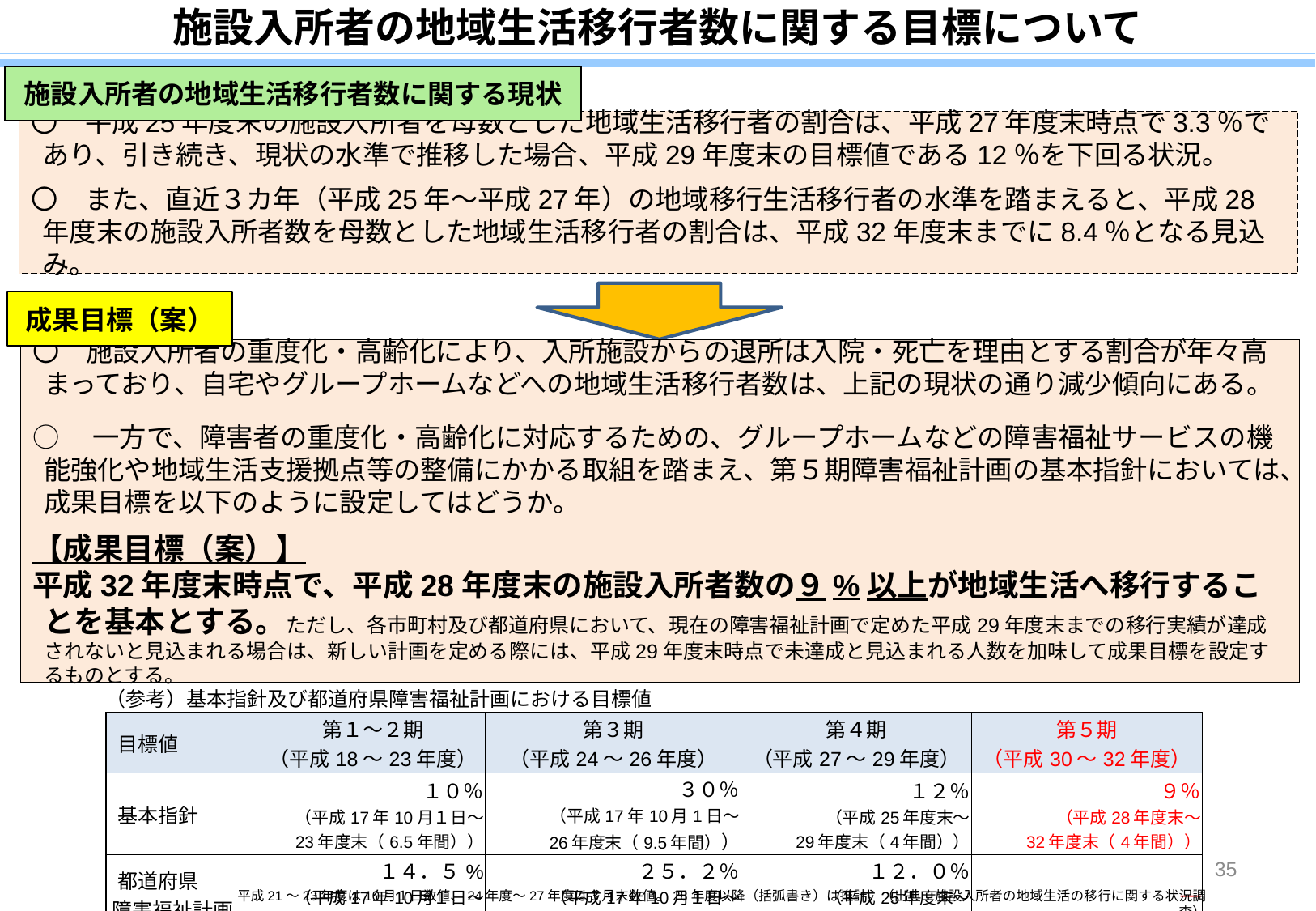

施設入所者の地域生活移行者数に関する目標について
施設入所者の地域生活移行者数に関する現状
〇　平成25年度末の施設入所者を母数とした地域生活移行者の割合は、平成27年度末時点で3.3％であり、引き続き、現状の水準で推移した場合、平成29年度末の目標値である12％を下回る状況。

〇　また、直近３カ年（平成25年～平成27年）の地域移行生活移行者の水準を踏まえると、平成28年度末の施設入所者数を母数とした地域生活移行者の割合は、平成32年度末までに8.4％となる見込み。

成果目標（案）
〇　施設入所者の重度化・高齢化により、入所施設からの退所は入院・死亡を理由とする割合が年々高まっており、自宅やグループホームなどへの地域生活移行者数は、上記の現状の通り減少傾向にある。

○　一方で、障害者の重度化・高齢化に対応するための、グループホームなどの障害福祉サービスの機能強化や地域生活支援拠点等の整備にかかる取組を踏まえ、第５期障害福祉計画の基本指針においては、成果目標を以下のように設定してはどうか。

【成果目標（案）】
平成32年度末時点で、平成28年度末の施設入所者数の９%以上が地域生活へ移行することを基本とする。ただし、各市町村及び都道府県において、現在の障害福祉計画で定めた平成29年度末までの移行実績が達成されないと見込まれる場合は、新しい計画を定める際には、平成29年度末時点で未達成と見込まれる人数を加味して成果目標を設定するものとする。
（参考）基本指針及び都道府県障害福祉計画における目標値
| 目標値 | 第１～２期 （平成18～23年度） | 第３期 （平成24～26年度） | 第４期 （平成27～29年度） | 第５期 （平成30～32年度） |
| --- | --- | --- | --- | --- |
| 基本指針 | １０％ （平成17年10月１日～ 23年度末（6.5年間）） | ３０％ （平成17年10月1日～ 26年度末（9.5年間）） | １２％ （平成25年度末～ 29年度末（4年間）） | ９％ （平成28年度末～ 32年度末（4年間）） |
| 都道府県 障害福祉計画 | １４．５% （平成17年10月１日～ 23年度末（6.5年間）） | ２５．２％ （平成17年10月１日～ 26年度末（9.5年間）） | １２．０％ （平成25年度末～ 29年度末（4年間） | ― |
35
平成21～23年度は10月１日数値、24年度～27年度は３月末数値。28年度以降（括弧書き）は推計。（出典：施設入所者の地域生活の移行に関する状況調査）